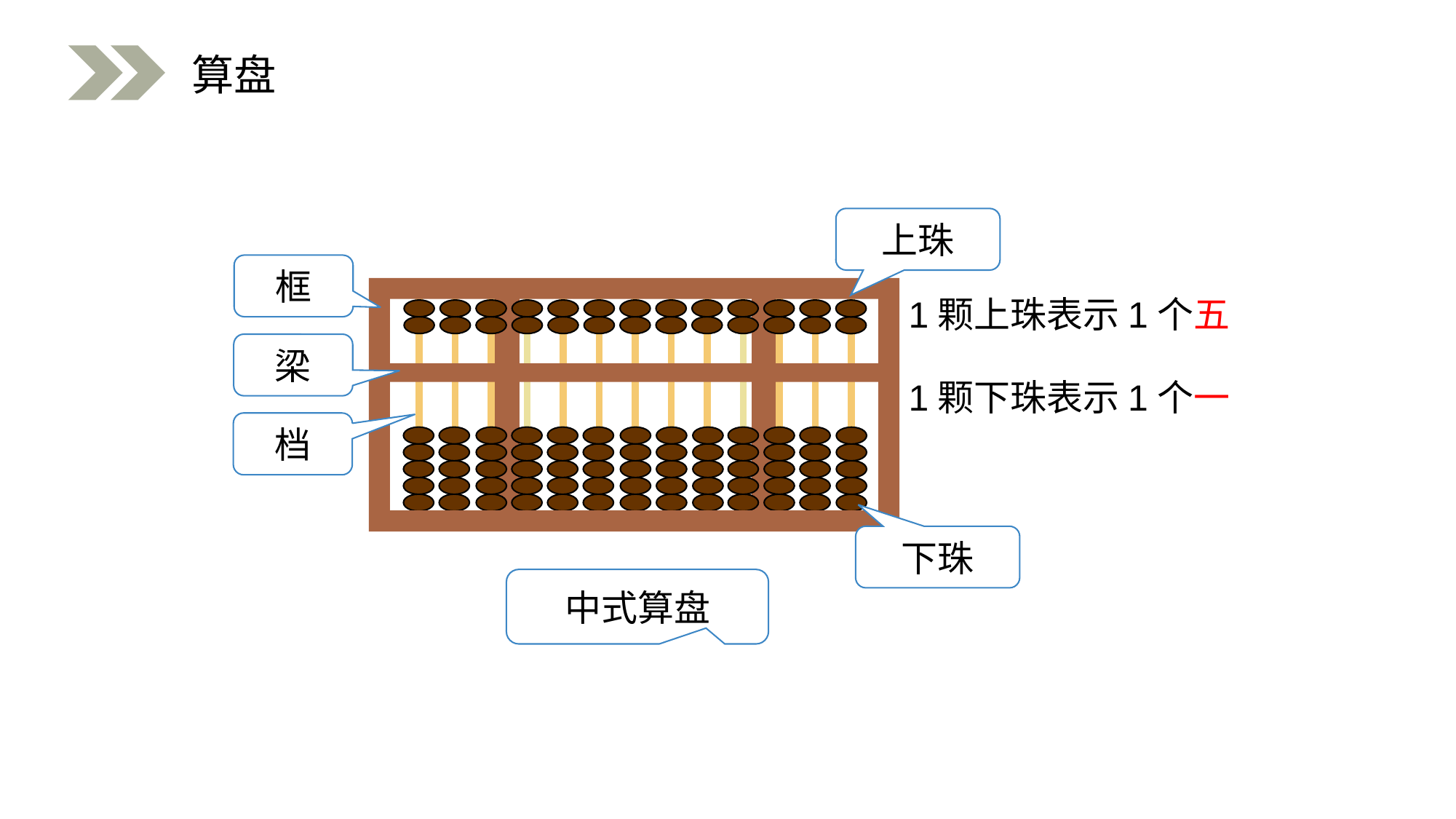

算盘
上珠
框

1颗上珠表示1个五

梁

1颗下珠表示1个一
档

下珠
中式算盘